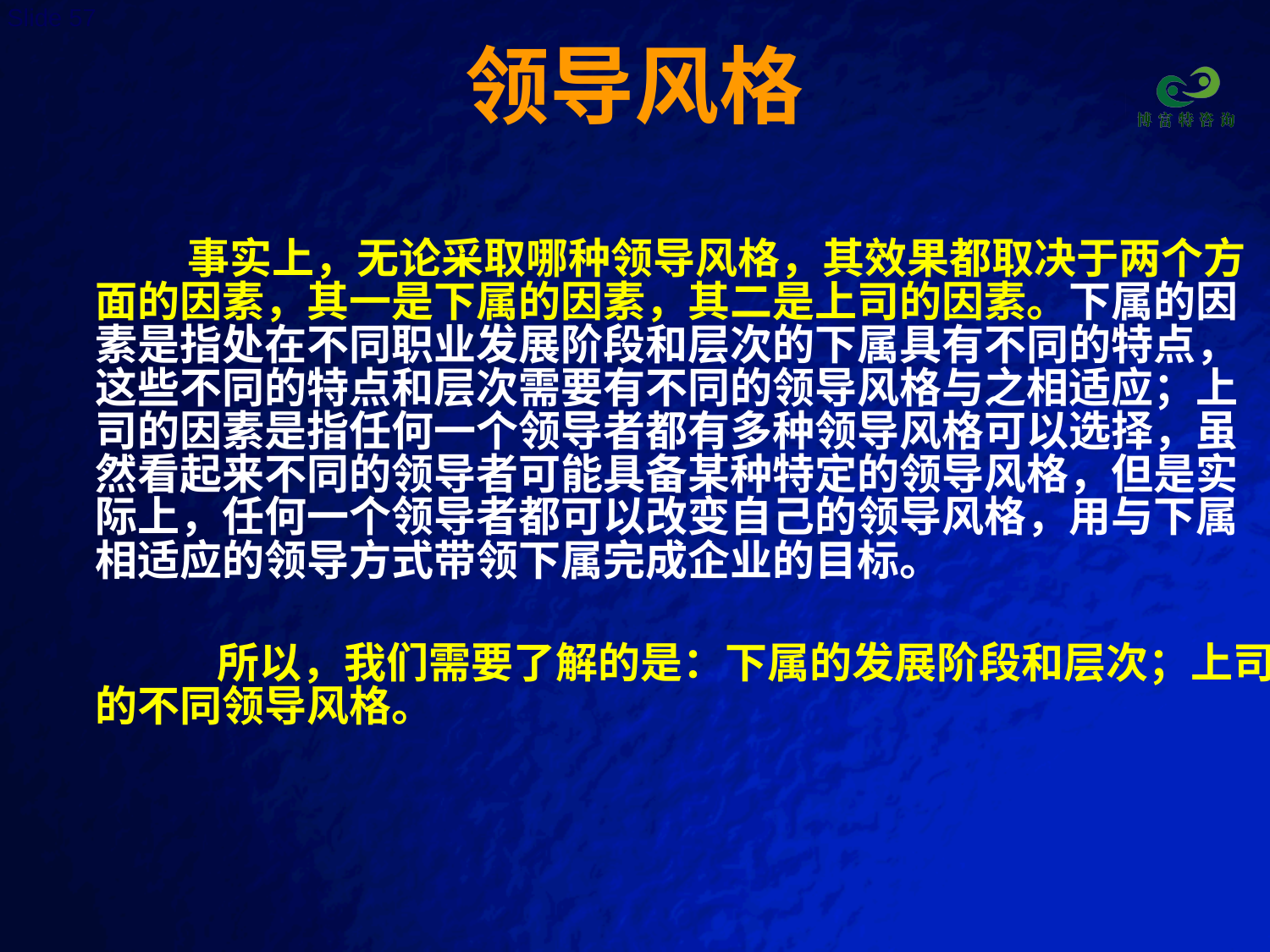

# 领导风格
事实上，无论采取哪种领导风格，其效果都取决于两个方面的因素，其一是下属的因素，其二是上司的因素。下属的因素是指处在不同职业发展阶段和层次的下属具有不同的特点，这些不同的特点和层次需要有不同的领导风格与之相适应；上司的因素是指任何一个领导者都有多种领导风格可以选择，虽然看起来不同的领导者可能具备某种特定的领导风格，但是实际上，任何一个领导者都可以改变自己的领导风格，用与下属相适应的领导方式带领下属完成企业的目标。

  所以，我们需要了解的是：下属的发展阶段和层次；上司的不同领导风格。